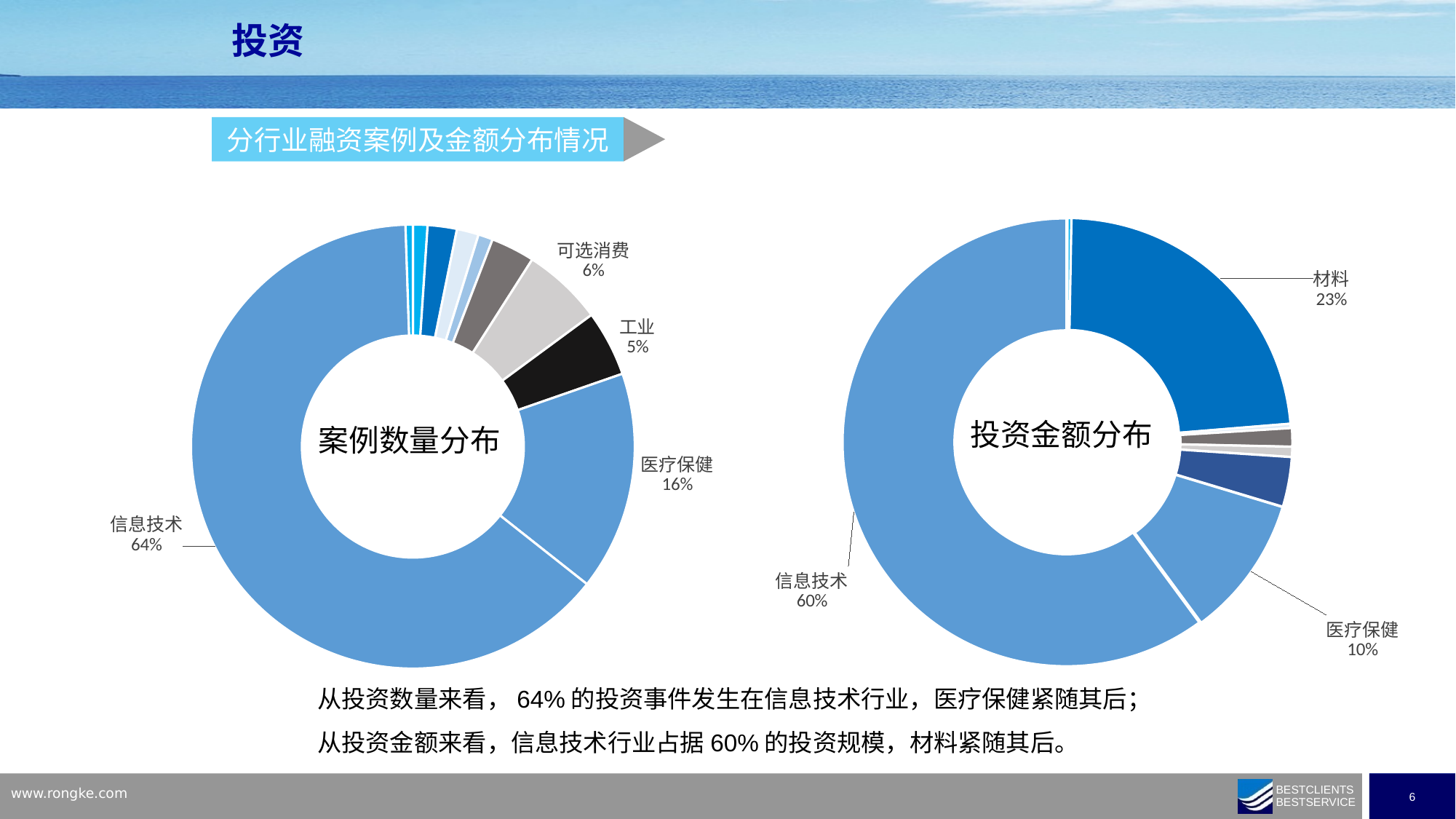

### Chart

| Category | 案例数量 |
|---|---|
| 公用事业 | 2.0 |
| 材料 | 4.0 |
| 日常消费 | 3.0 |
| 房地产 | 2.0 |
| 金融 | 6.0 |
| 可选消费 | 11.0 |
| 工业 | 9.0 |
| 医疗保健 | 30.0 |
| 信息技术 | 120.0 |
| 电信服务 | 1.0 |
案例数量分布

### Chart

| Category | 融资金额（亿） |
|---|---|
| 公用事业 | 1.14 |
| 材料 | 92.6 |
| 日常消费 | 1.23 |
| 房地产 | 0.0 |
| 金融 | 5.24 |
| 可选消费 | 2.88 |
| 工业 | 14.19 |
| 医疗保健 | 40.44 |
| 信息技术 | 237.76 |
| 电信服务 | 0.0 |
投资
分行业融资案例及金额分布情况

投资金额分布
从投资数量来看，64%的投资事件发生在信息技术行业，医疗保健紧随其后；
从投资金额来看，信息技术行业占据60%的投资规模，材料紧随其后。